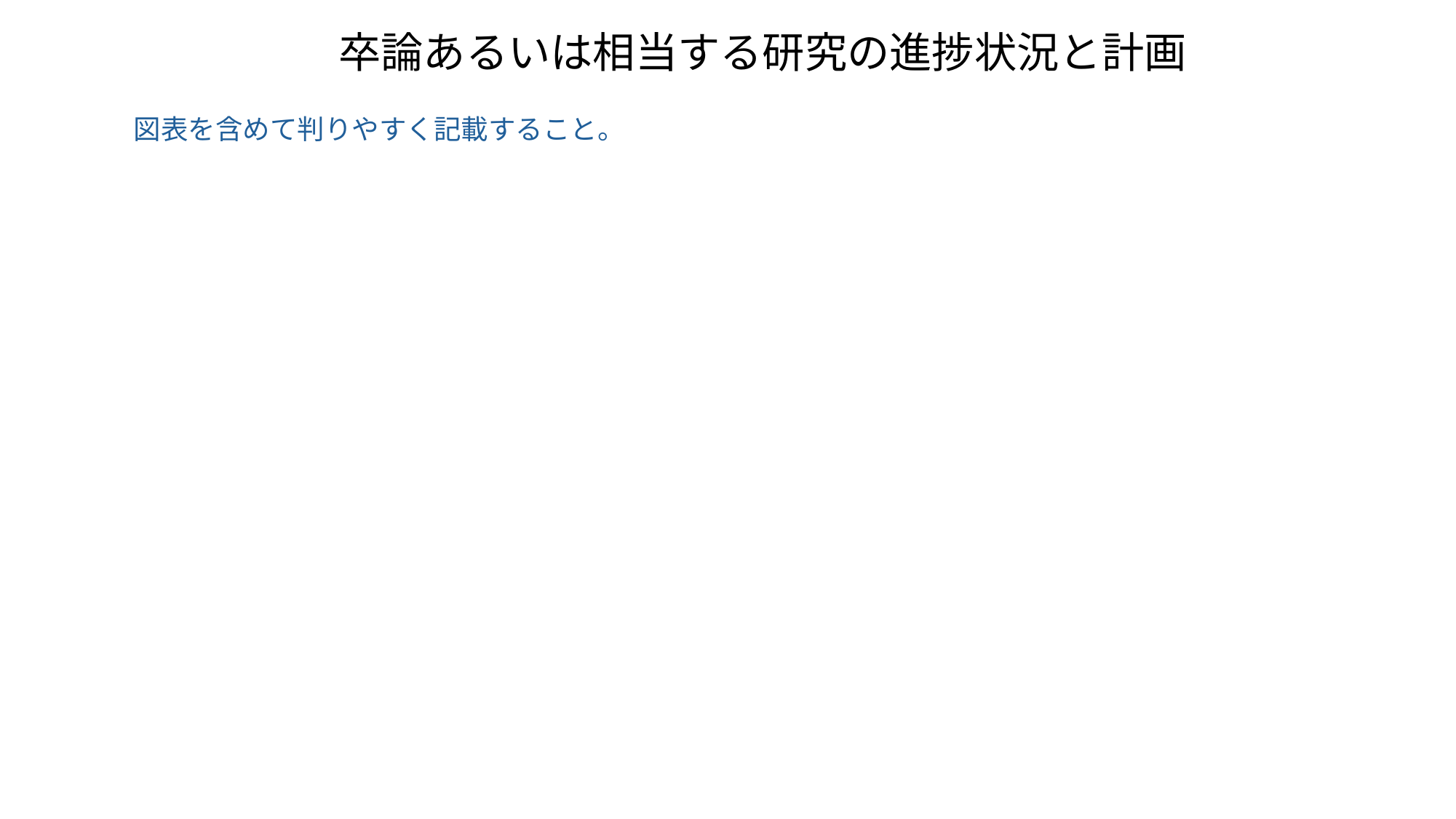

卒論あるいは相当する研究の進捗状況と計画
図表を含めて判りやすく記載すること。